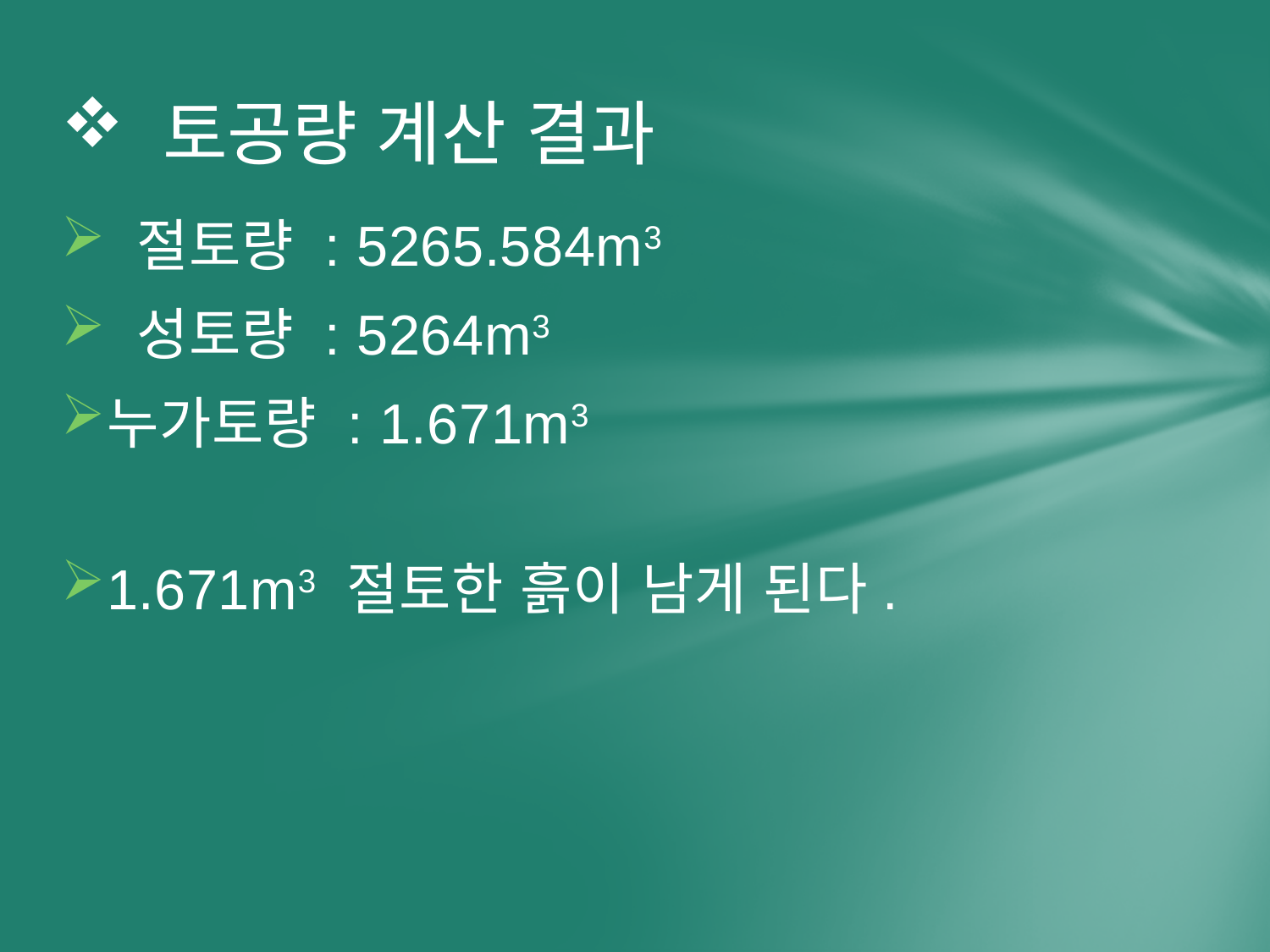

# 토공량 계산 결과
 절토량 : 5265.584m3
 성토량 : 5264m3
누가토량 : 1.671m3

1.671m3 절토한 흙이 남게 된다.